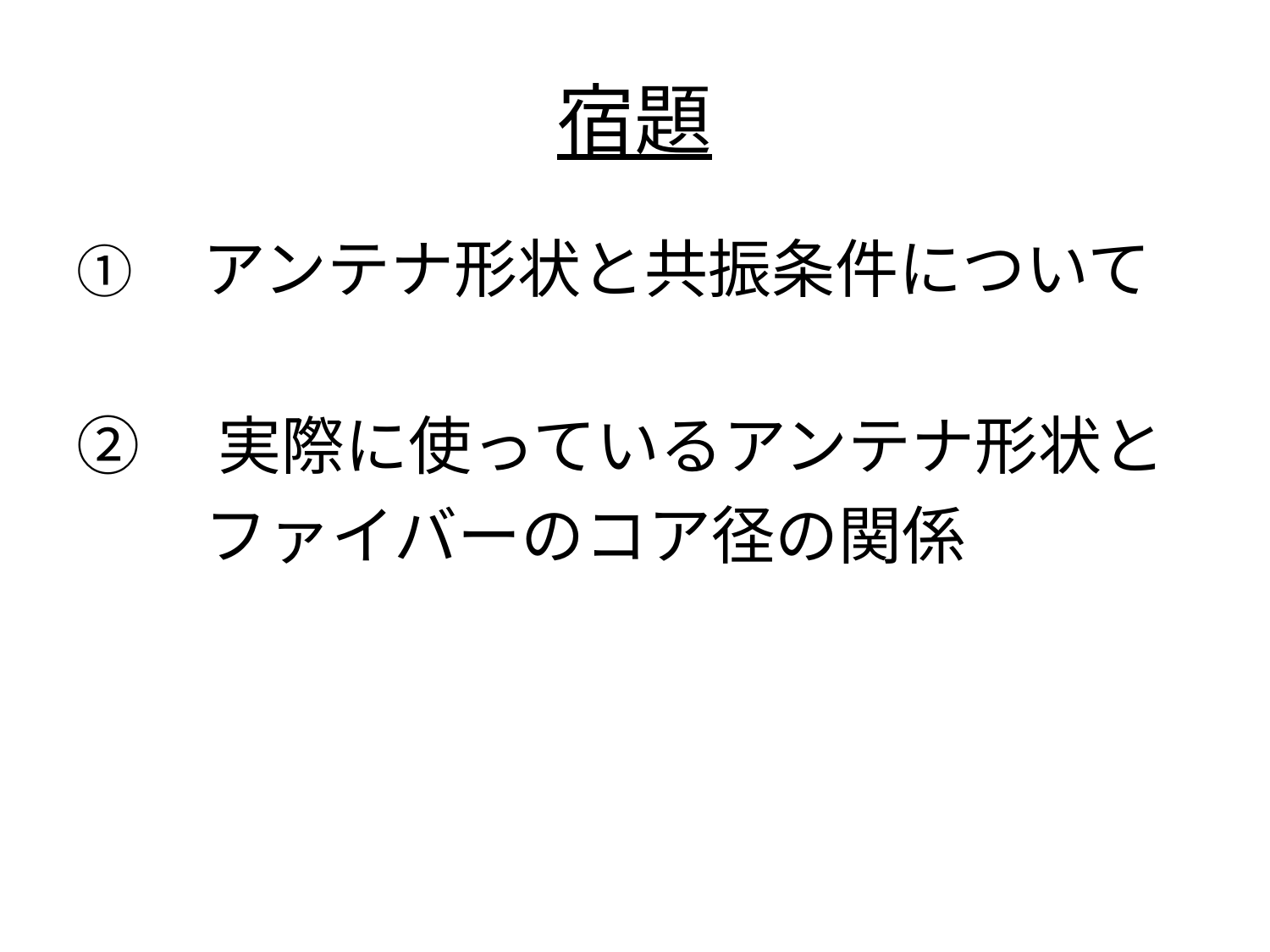

# 宿題
①　アンテナ形状と共振条件について

②　実際に使っているアンテナ形状と
        ファイバーのコア径の関係